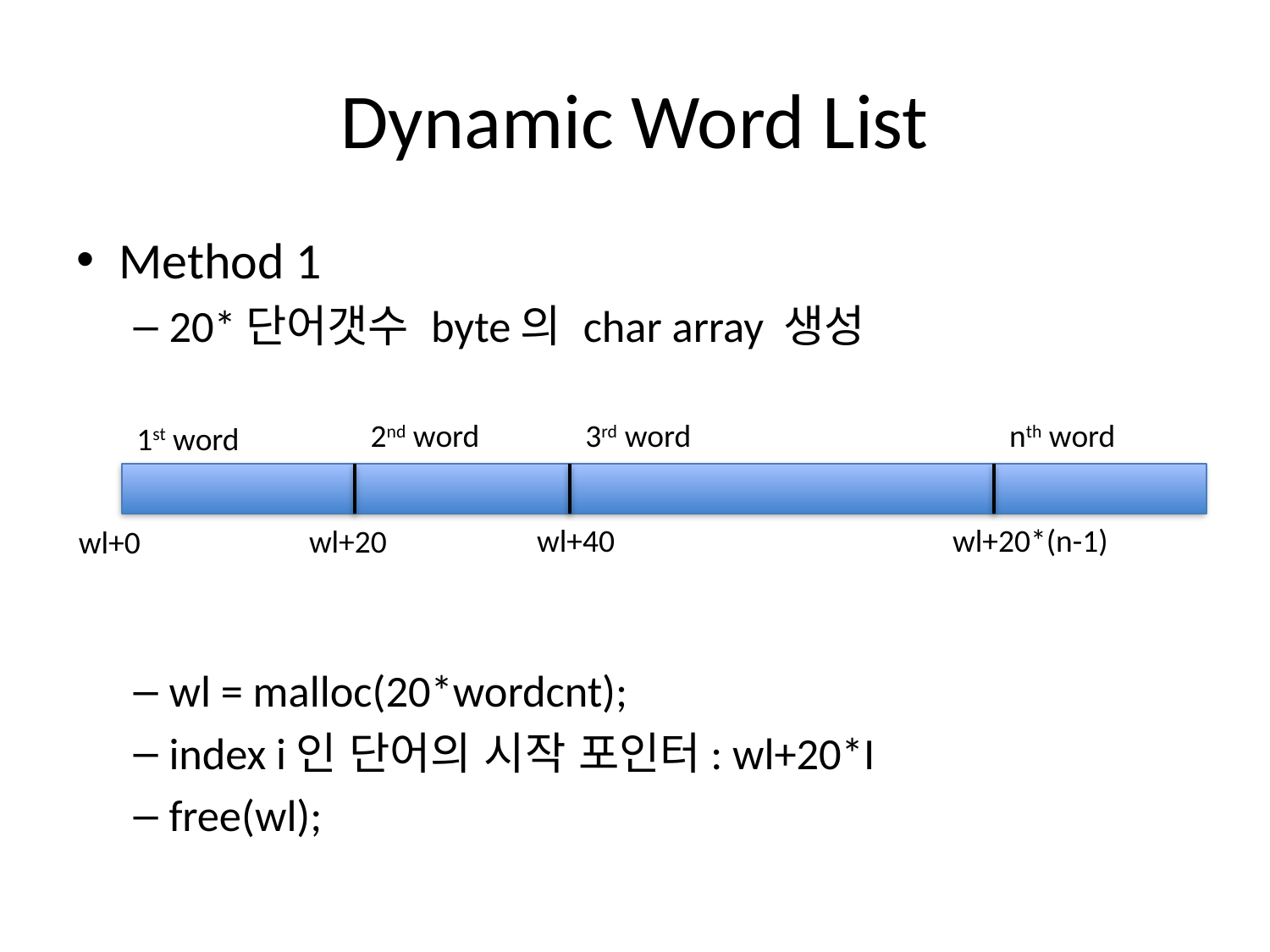

# Dynamic Word List
Method 1
20*단어갯수 byte의 char array 생성

wl = malloc(20*wordcnt);
index i인 단어의 시작 포인터: wl+20*I
free(wl);
2nd word
nth word
3rd word
1st word

wl+20*(n-1)
wl+40
wl+20
wl+0